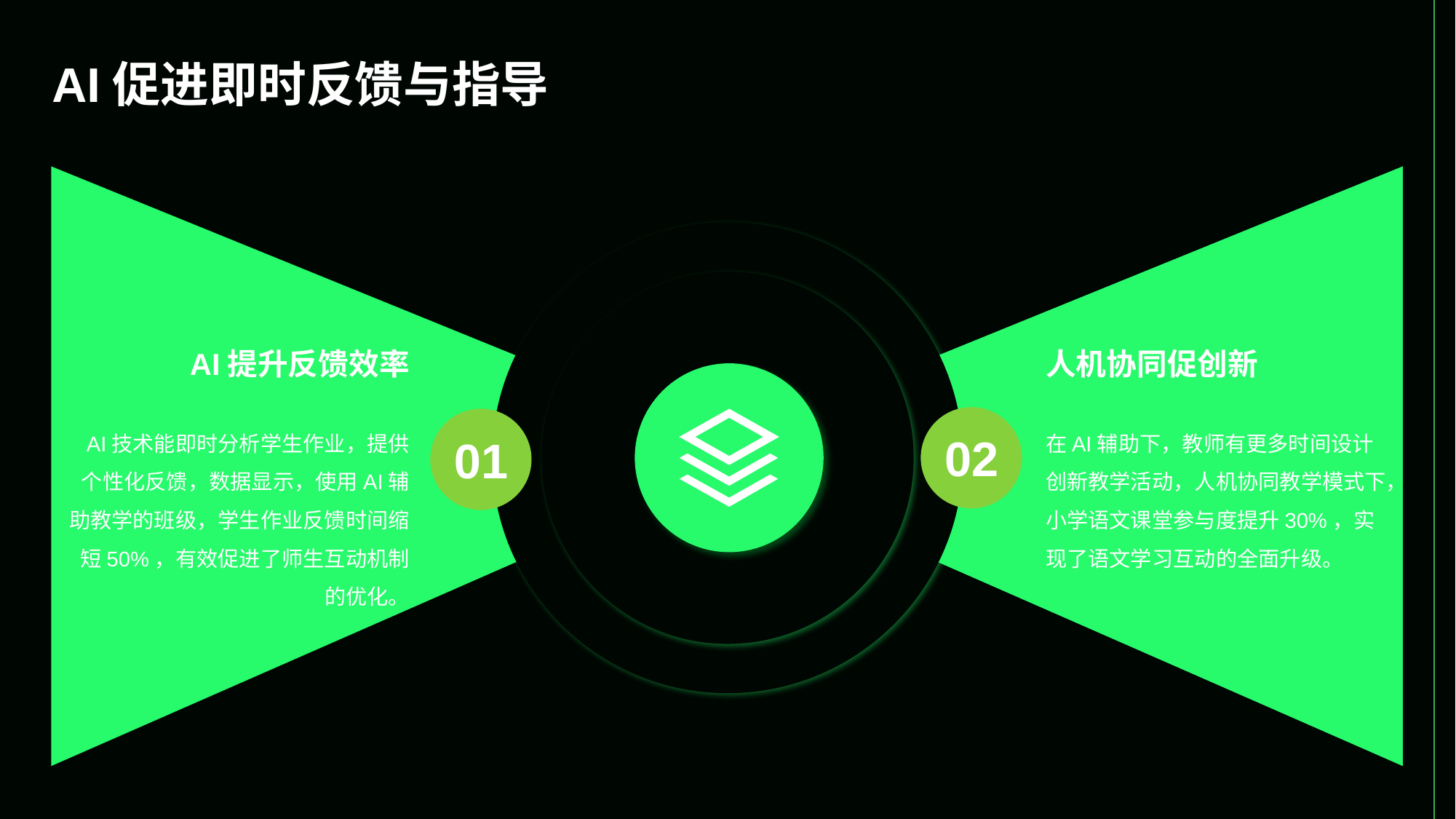

AI促进即时反馈与指导

AI提升反馈效率
人机协同促创新

AI技术能即时分析学生作业，提供个性化反馈，数据显示，使用AI辅助教学的班级，学生作业反馈时间缩短50%，有效促进了师生互动机制的优化。
在AI辅助下，教师有更多时间设计创新教学活动，人机协同教学模式下，小学语文课堂参与度提升30%，实现了语文学习互动的全面升级。
02
01